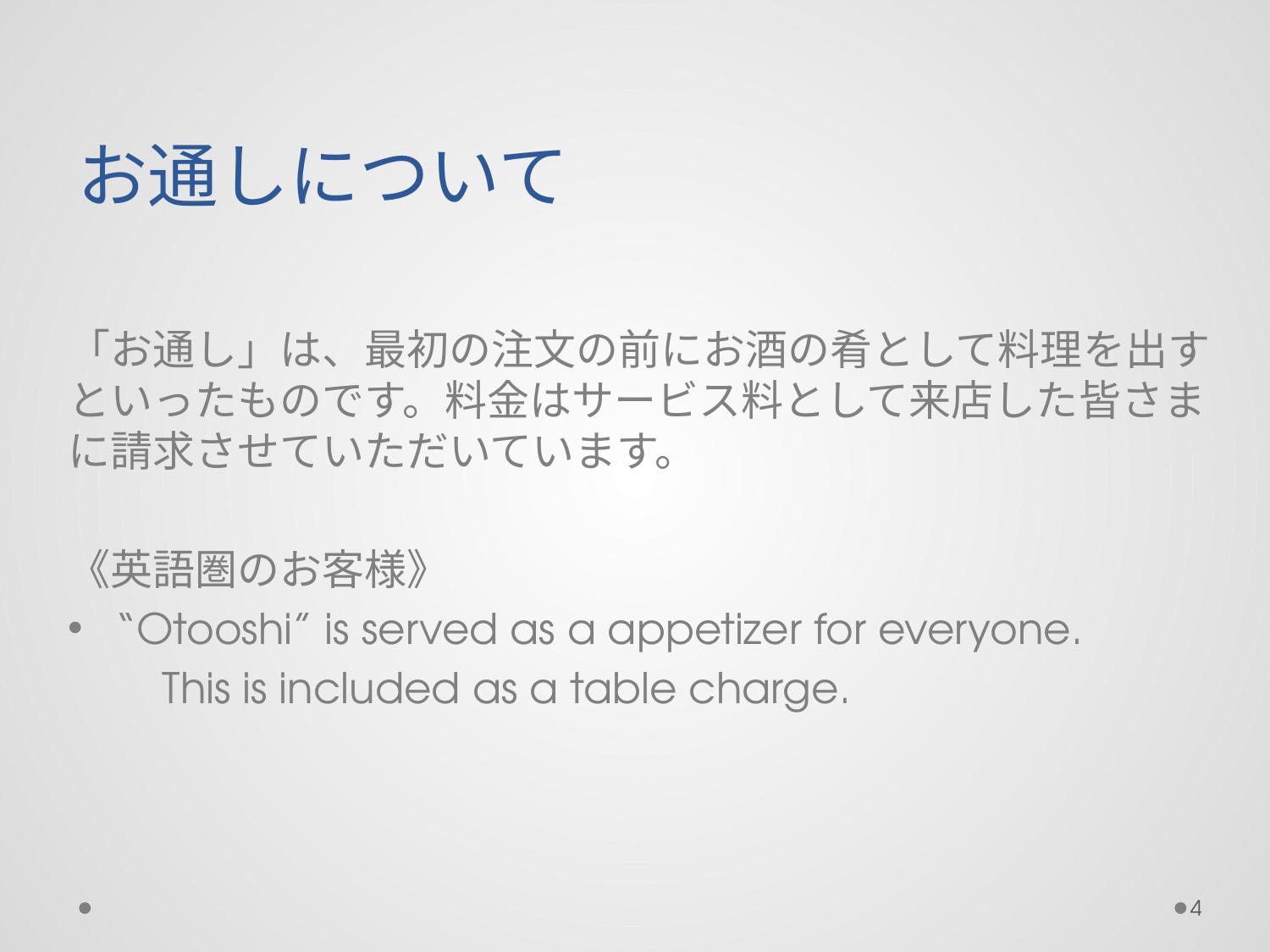

# お通しについて
「お通し」は、最初の注文の前にお酒の肴として料理を出すといったものです。料金はサービス料として来店した皆さまに請求させていただいています。

《英語圏のお客様》
“Otooshi” is served as a appetizer for everyone.
　　This is included as a table charge.

4